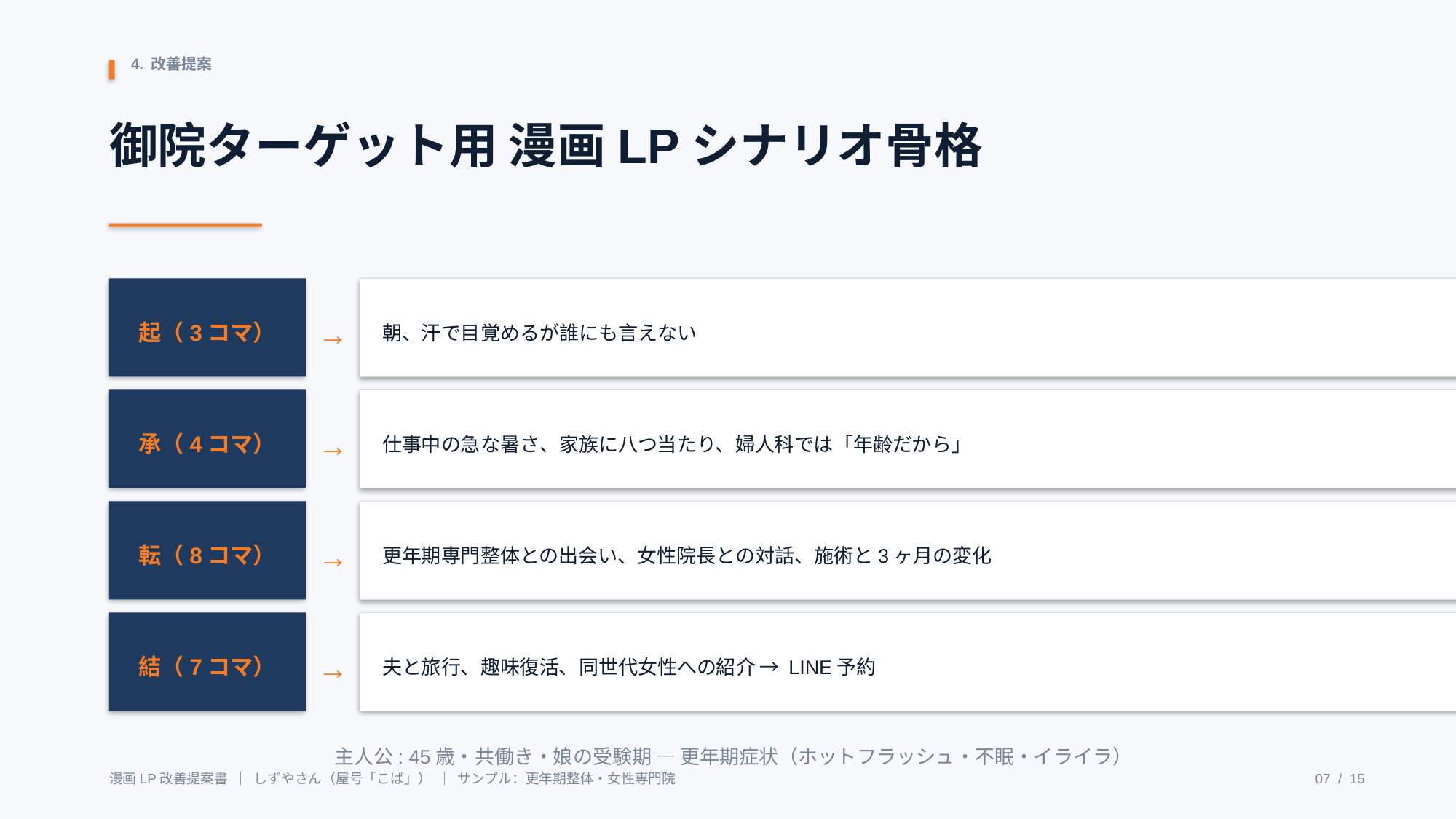

4. 改善提案

御院ターゲット用 漫画LPシナリオ骨格

起（3コマ）
→

朝、汗で目覚めるが誰にも言えない

承（4コマ）
→

仕事中の急な暑さ、家族に八つ当たり、婦人科では「年齢だから」

転（8コマ）
→

更年期専門整体との出会い、女性院長との対話、施術と3ヶ月の変化

結（7コマ）
→

夫と旅行、趣味復活、同世代女性への紹介 → LINE予約
主人公: 45歳・共働き・娘の受験期 — 更年期症状（ホットフラッシュ・不眠・イライラ）
漫画LP改善提案書  ｜  しずやさん（屋号「こば」）  ｜  サンプル：更年期整体・女性専門院
07  /  15